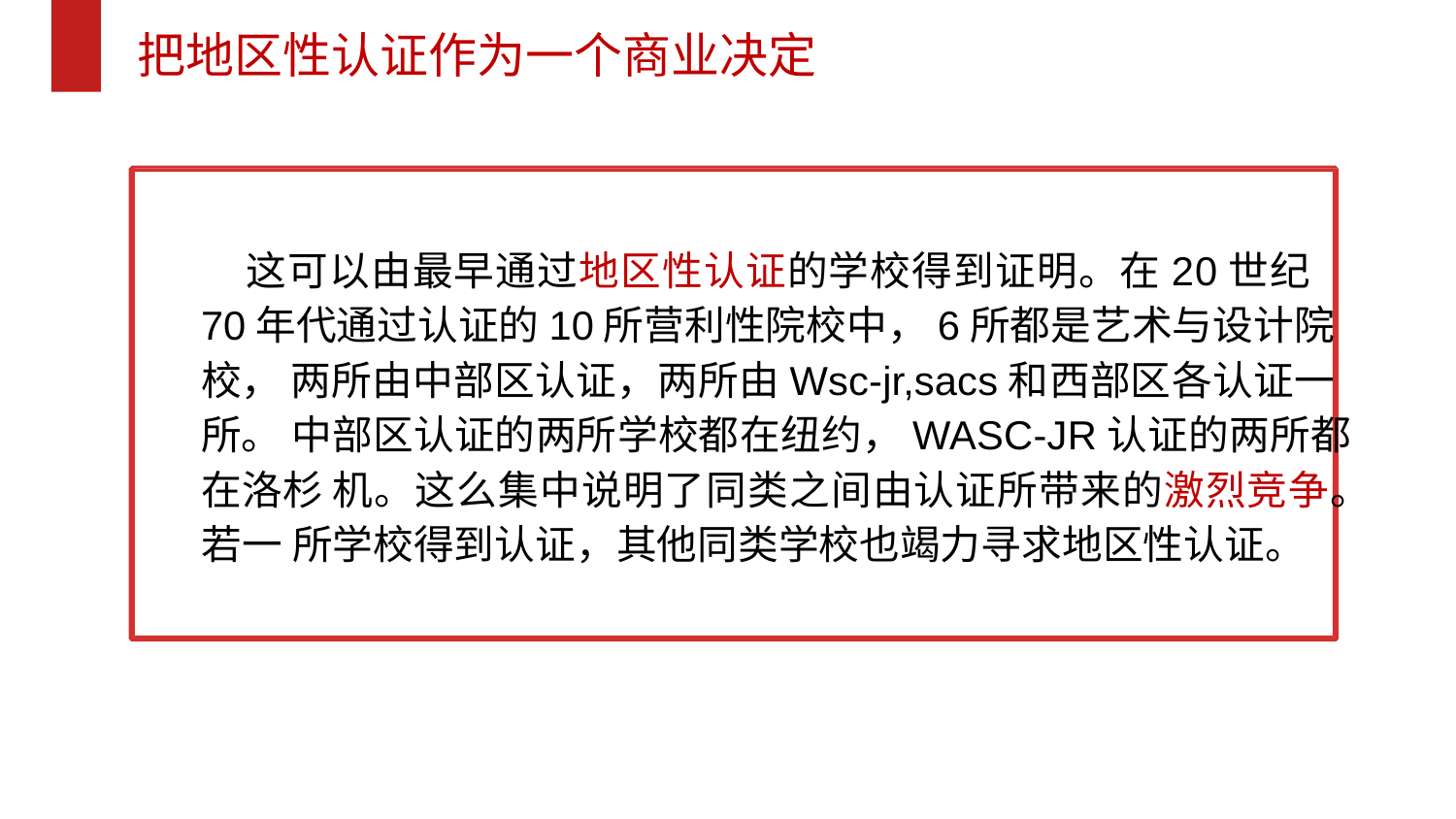

# 把地区性认证作为一个商业决定

    这可以由最早通过地区性认证的学校得到证明。在20世纪 70年代通过认证的10所营利性院校中，6所都是艺术与设计院校， 两所由中部区认证，两所由Wsc-jr,sacs和西部区各认证一所。 中部区认证的两所学校都在纽约，WASC-JR认证的两所都在洛杉 机。这么集中说明了同类之间由认证所带来的激烈竞争。若一 所学校得到认证，其他同类学校也竭力寻求地区性认证。